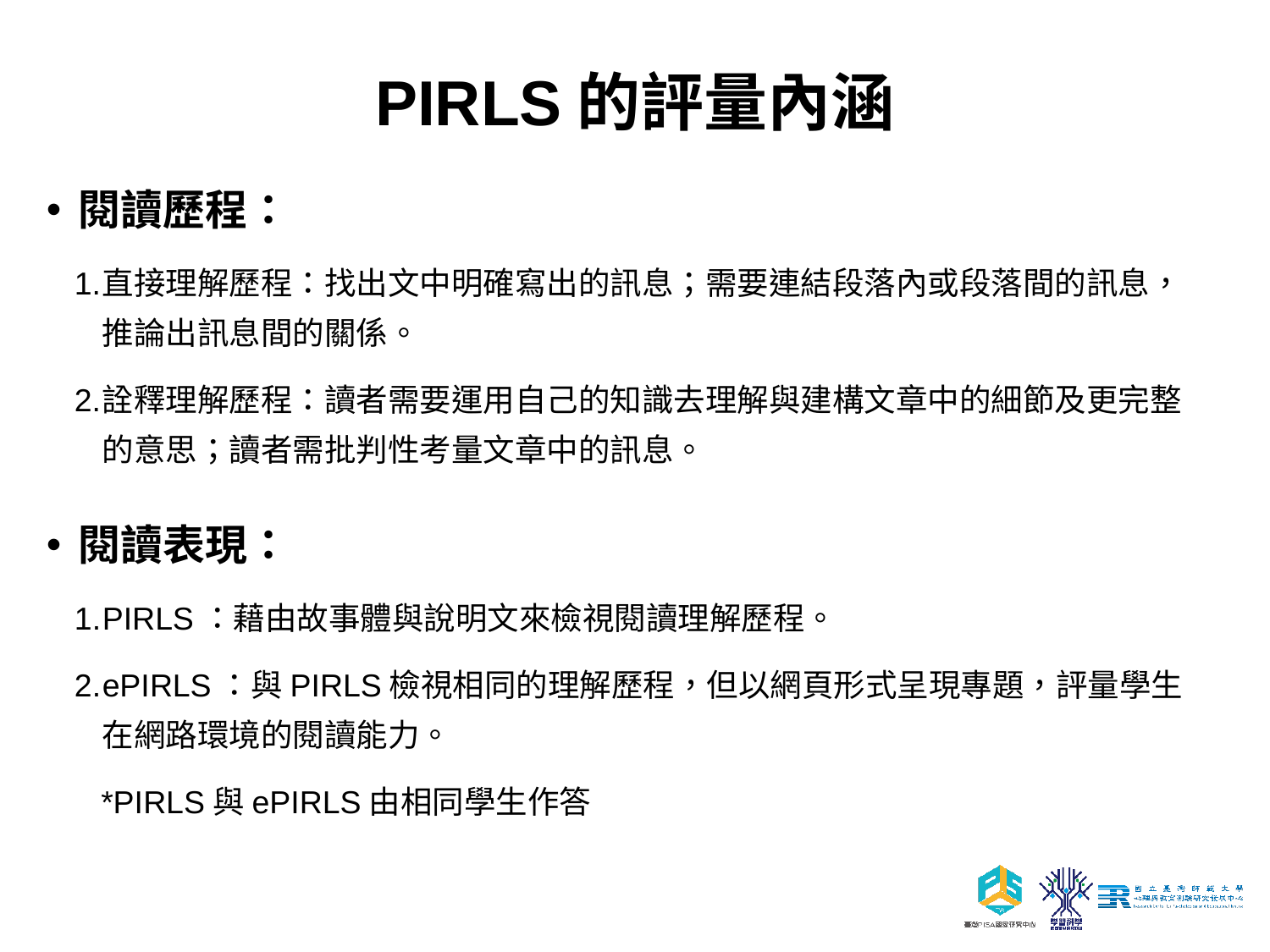

PIRLS的評量內涵
閱讀歷程：
直接理解歷程：找出文中明確寫出的訊息；需要連結段落內或段落間的訊息，推論出訊息間的關係。
詮釋理解歷程：讀者需要運用自己的知識去理解與建構文章中的細節及更完整的意思；讀者需批判性考量文章中的訊息。

閱讀表現：
PIRLS：藉由故事體與說明文來檢視閱讀理解歷程。
ePIRLS：與PIRLS檢視相同的理解歷程，但以網頁形式呈現專題，評量學生在網路環境的閱讀能力。
   *PIRLS與ePIRLS由相同學生作答